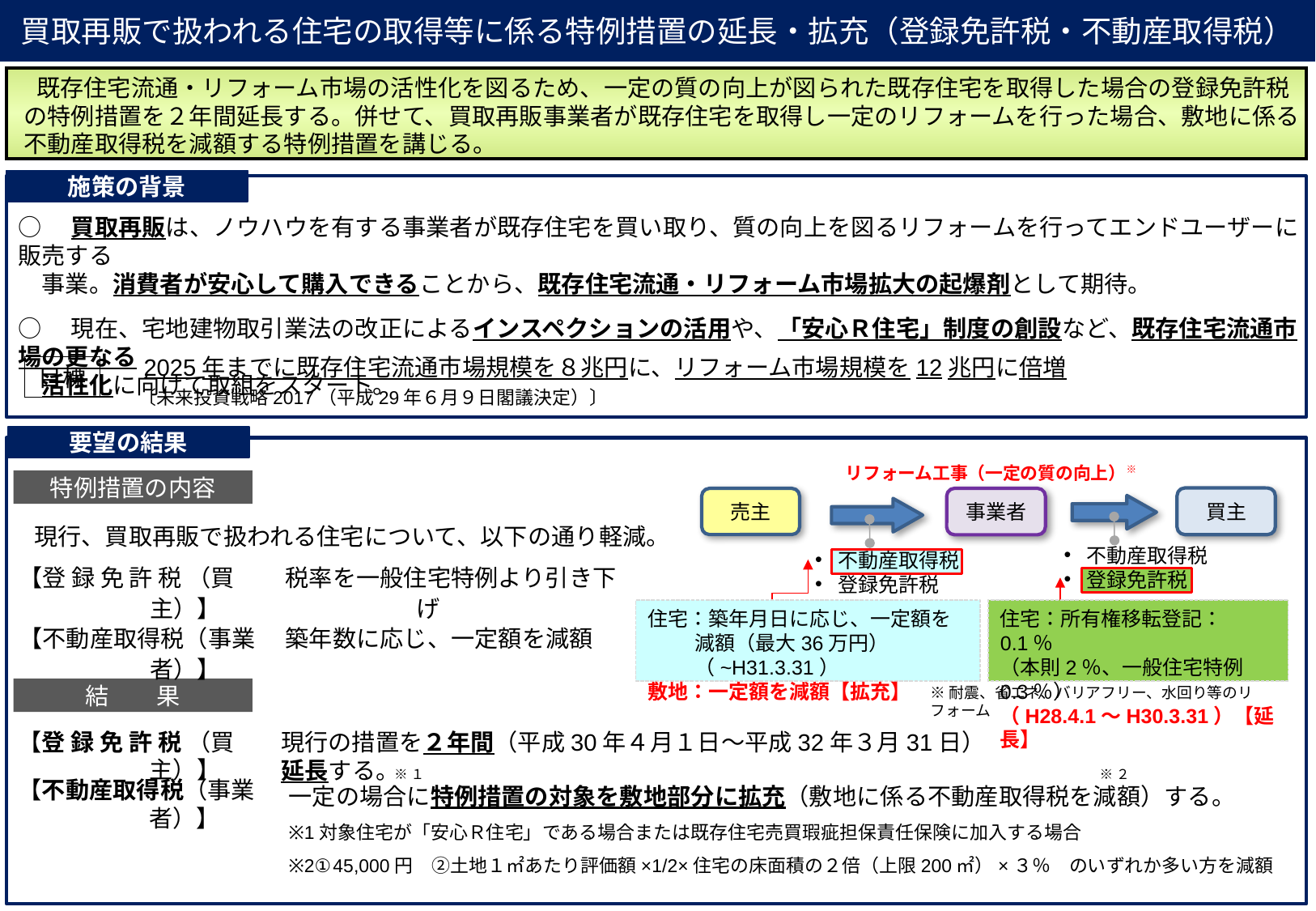

買取再販で扱われる住宅の取得等に係る特例措置の延長・拡充（登録免許税・不動産取得税）
既存住宅流通・リフォーム市場の活性化を図るため、一定の質の向上が図られた既存住宅を取得した場合の登録免許税の特例措置を２年間延長する。併せて、買取再販事業者が既存住宅を取得し一定のリフォームを行った場合、敷地に係る不動産取得税を減額する特例措置を講じる。

施策の背景

○　買取再販は、ノウハウを有する事業者が既存住宅を買い取り、質の向上を図るリフォームを行ってエンドユーザーに販売する
　事業。消費者が安心して購入できることから、既存住宅流通・リフォーム市場拡大の起爆剤として期待。

○　現在、宅地建物取引業法の改正によるインスペクションの活用や、「安心Ｒ住宅」制度の創設など、既存住宅流通市場の更なる
　活性化に向けて取組をスタート。

　　2025年までに既存住宅流通市場規模を８兆円に、リフォーム市場規模を12兆円に倍増
　　〔未来投資戦略2017（平成29年６月９日閣議決定）〕
目標

要望の結果

リフォーム工事（一定の質の向上）※

買主
売主
事業者
不動産取得税
登録免許税
不動産取得税
登録免許税
住宅：築年月日に応じ、一定額を減額（最大36万円） （~H31.3.31）
敷地：一定額を減額【拡充】
住宅：所有権移転登記： 0.1％
（本則2％、一般住宅特例0.3％）
（H28.4.1～H30.3.31）【延長】

特例措置の内容
　現行、買取再販で扱われる住宅について、以下の通り軽減。
【登 録 免 許 税 （買 主）】
【不動産取得税（事業者）】
税率を一般住宅特例より引き下げ
築年数に応じ、一定額を減額
※耐震、省エネ、バリアフリー、水回り等のリフォーム
結　　果
【登 録 免 許 税 （買 主）】
現行の措置を２年間（平成30年４月１日～平成32年３月31日）延長する。
※１
※２
一定の場合に特例措置の対象を敷地部分に拡充（敷地に係る不動産取得税を減額）する。
※1対象住宅が「安心Ｒ住宅」である場合または既存住宅売買瑕疵担保責任保険に加入する場合
※2①45,000円　②土地１㎡あたり評価額×1/2×住宅の床面積の２倍（上限200㎡）×３％　のいずれか多い方を減額
【不動産取得税（事業者）】